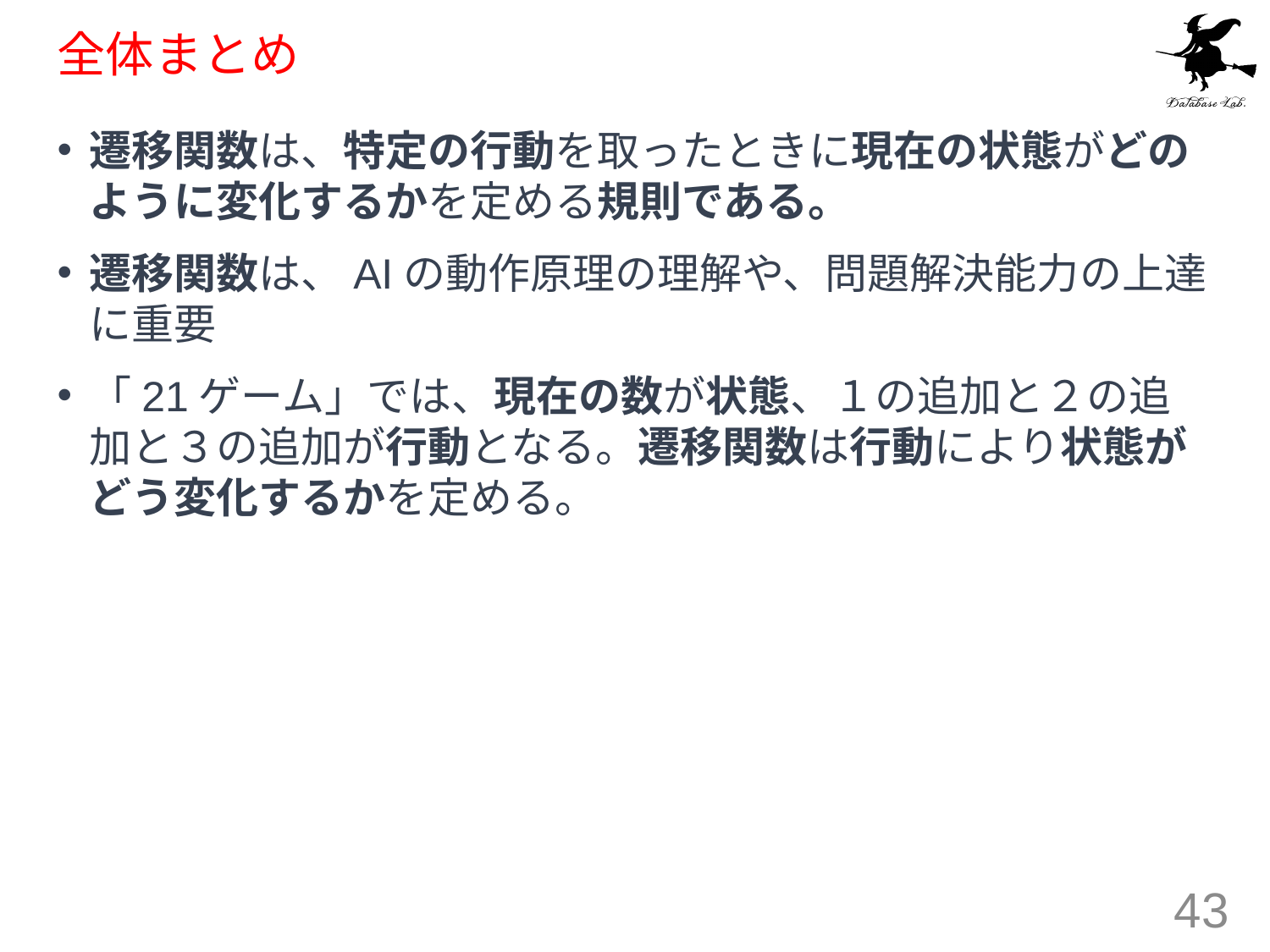

# 全体まとめ
遷移関数は、特定の行動を取ったときに現在の状態がどのように変化するかを定める規則である。
遷移関数は、AIの動作原理の理解や、問題解決能力の上達に重要
「21ゲーム」では、現在の数が状態、１の追加と２の追加と３の追加が行動となる。遷移関数は行動により状態がどう変化するかを定める。
43